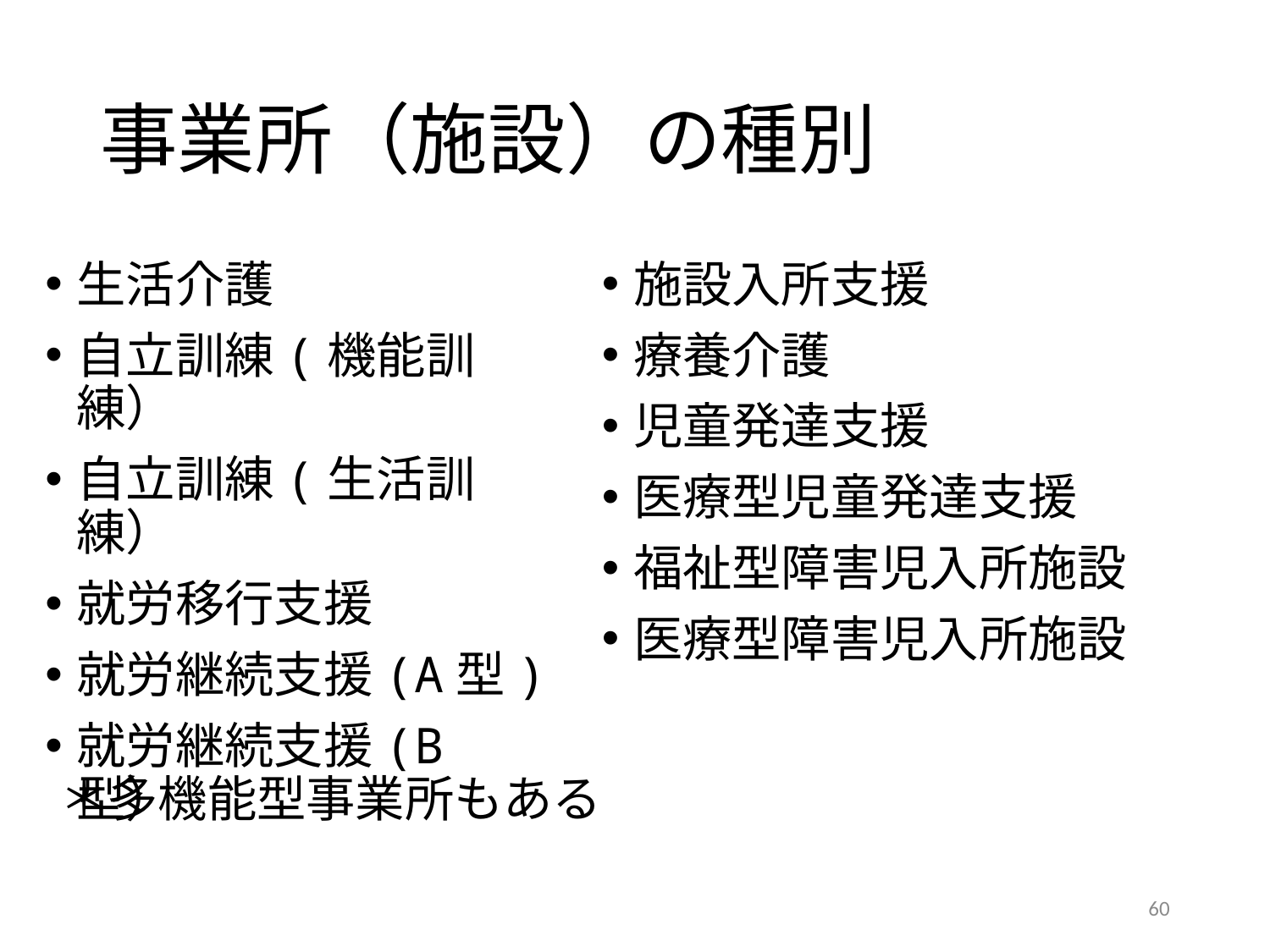

# 事業所（施設）の種別
生活介護
自立訓練(機能訓練）
自立訓練(生活訓練）
就労移行支援
就労継続支援(A型)
就労継続支援(B型）

施設入所支援
療養介護
児童発達支援
医療型児童発達支援
福祉型障害児入所施設
医療型障害児入所施設
＊多機能型事業所もある
60